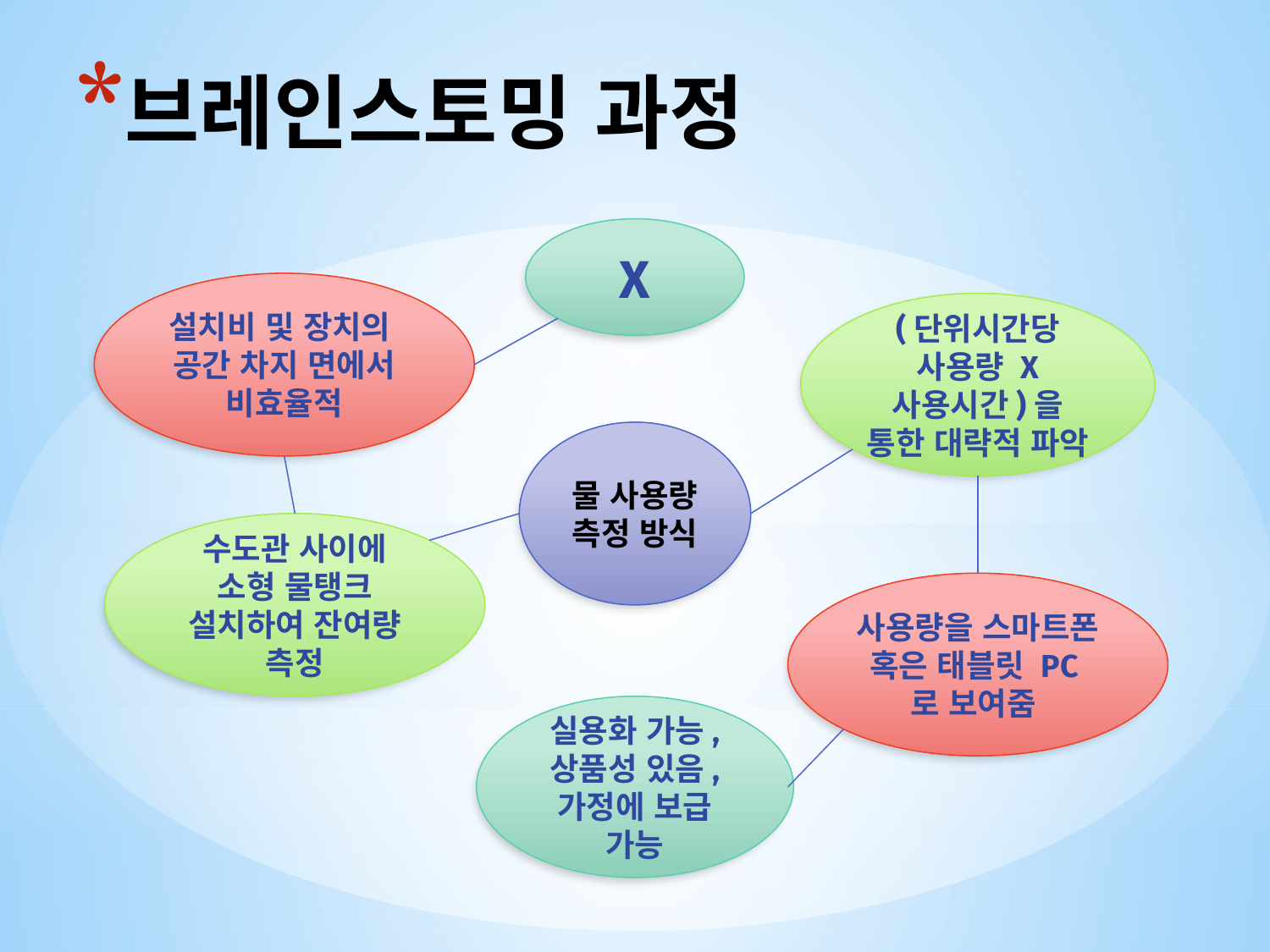

# 브레인스토밍 과정

X
설치비 및 장치의  공간 차지 면에서 비효율적
(단위시간당 사용량 X 사용시간)을 통한 대략적 파악
물 사용량 측정 방식
수도관 사이에 소형 물탱크 설치하여 잔여량 측정
사용량을 스마트폰 혹은 태블릿 PC로 보여줌
실용화 가능, 상품성 있음, 가정에 보급 가능